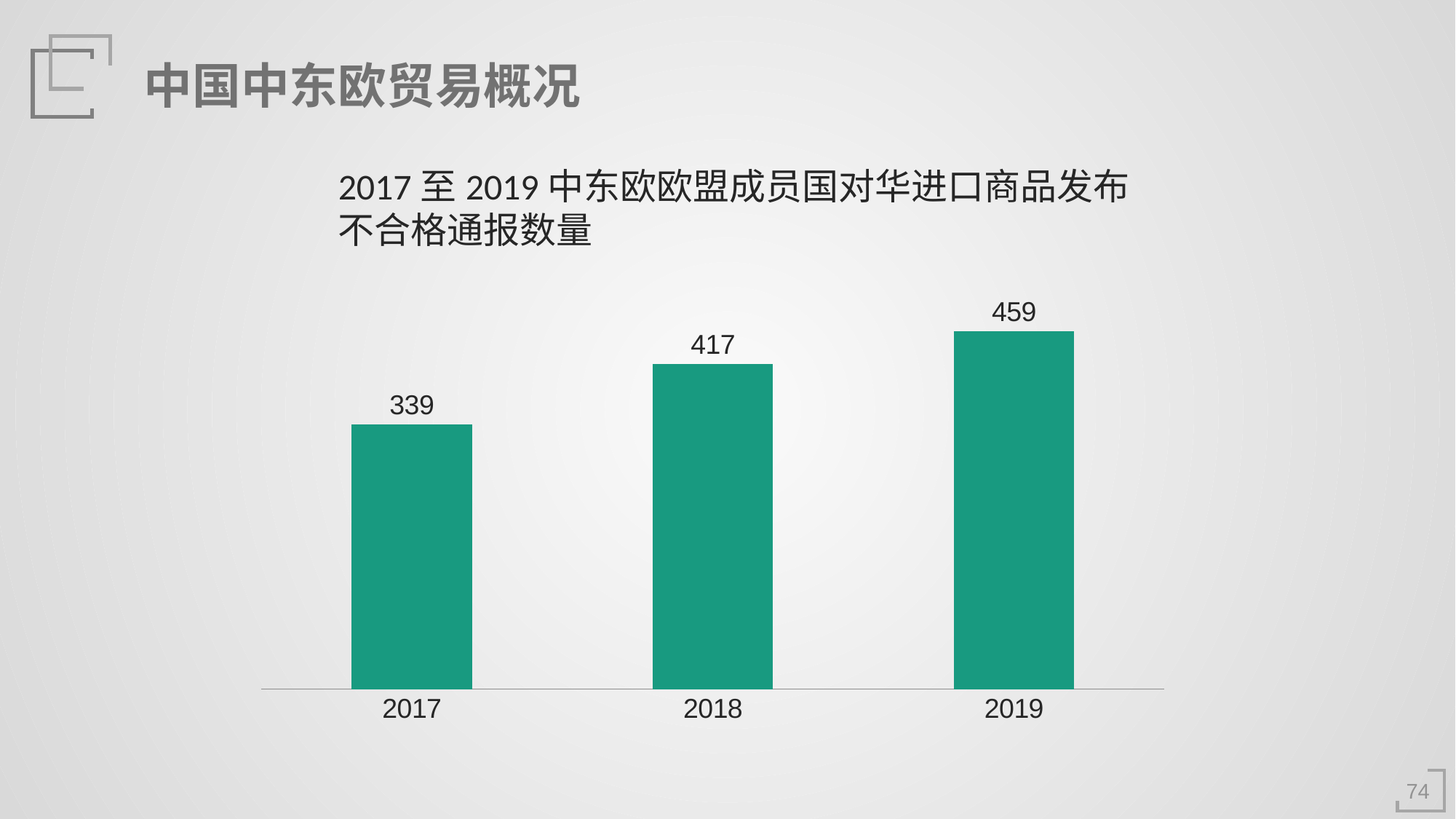

中国中东欧贸易概况
2017至2019中东欧欧盟成员国对华进口商品发布不合格通报数量

### Chart

| Category | 系列 1 |
|---|---|
| 2017 | 339.0 |
| 2018 | 417.0 |
| 2019 | 459.0 |